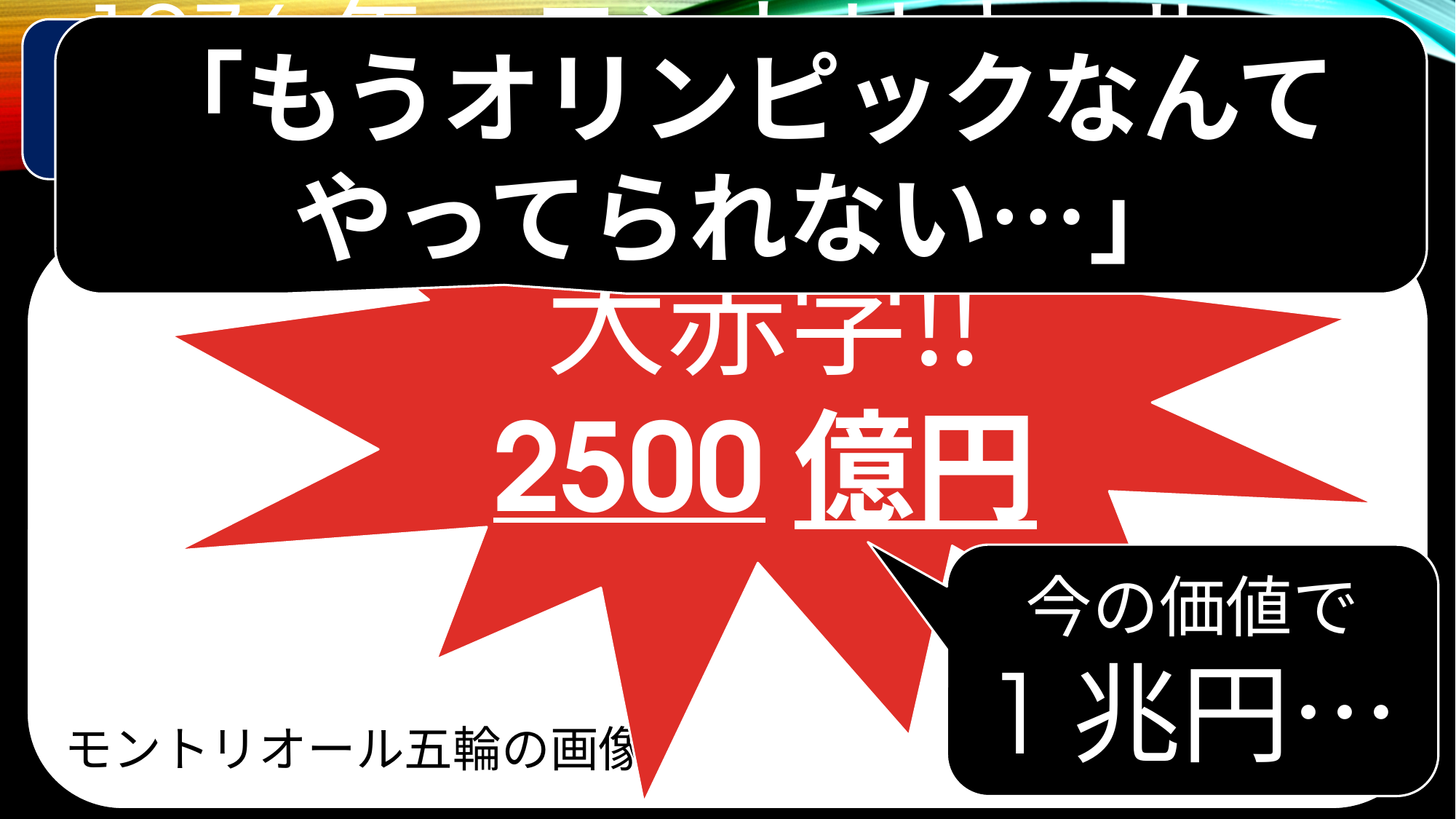

「もうオリンピックなんて
やってられない…」
1976年　モントリオール五輪
大赤字‼
2500億円
#
モントリオール五輪の画像
今の価値で
1兆円…